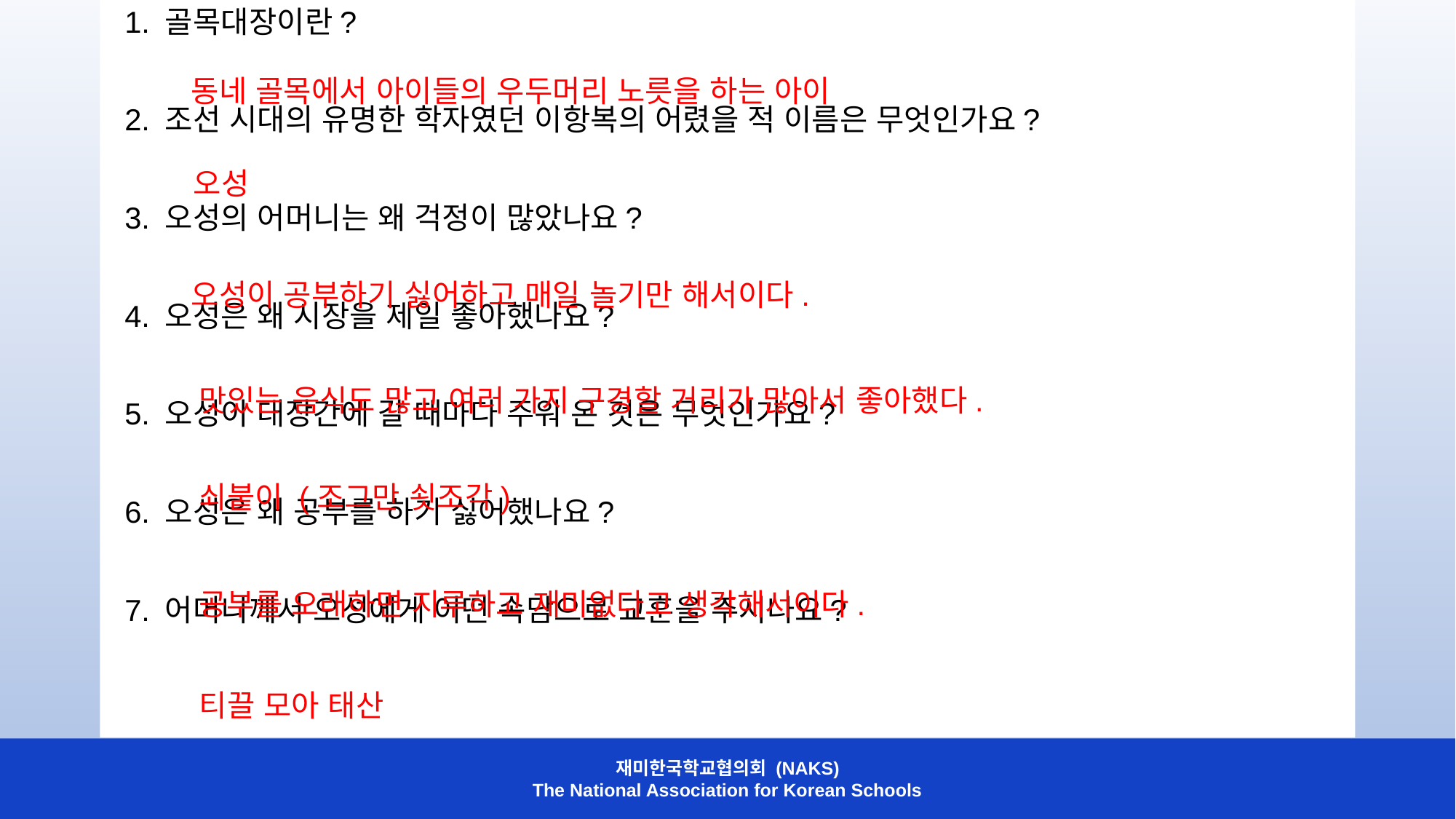

1. 골목대장이란?

2. 조선 시대의 유명한 학자였던 이항복의 어렸을 적 이름은 무엇인가요?

3. 오성의 어머니는 왜 걱정이 많았나요?

4. 오성은 왜 시장을 제일 좋아했나요?

5. 오성이 대장간에 갈 때마다 주워 온 것은 무엇인가요?

6. 오성은 왜 공부를 하기 싫어했나요?

7. 어머니께서 오성에게 어떤 속담으로 교훈을 주시나요?

동네 골목에서 아이들의 우두머리 노릇을 하는 아이
오성
오성이 공부하기 싫어하고 매일 놀기만 해서이다.
맛있는 음식도 많고 여러 가지 구경할 거리가 많아서 좋아했다.
쇠붙이 (조그만 쇳조각)
공부를 오래하면 지루하고 재미없다고 생각해서이다.
티끌 모아 태산
재미한국학교협의회 (NAKS)
The National Association for Korean Schools